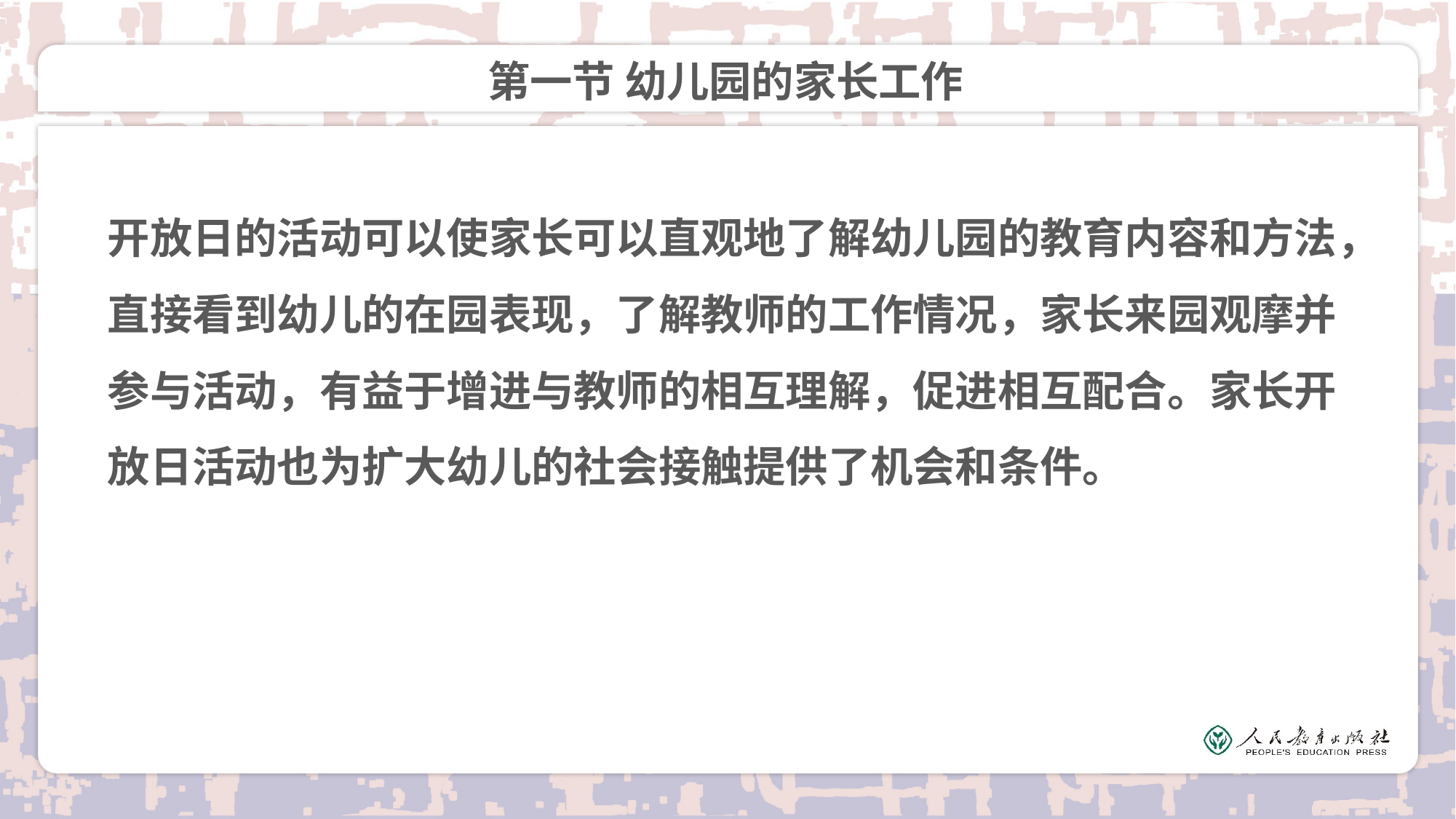

# 第一节 幼儿园的家长工作
开放日的活动可以使家长可以直观地了解幼儿园的教育内容和方法，直接看到幼儿的在园表现，了解教师的工作情况，家长来园观摩并参与活动，有益于增进与教师的相互理解，促进相互配合。家长开放日活动也为扩大幼儿的社会接触提供了机会和条件。